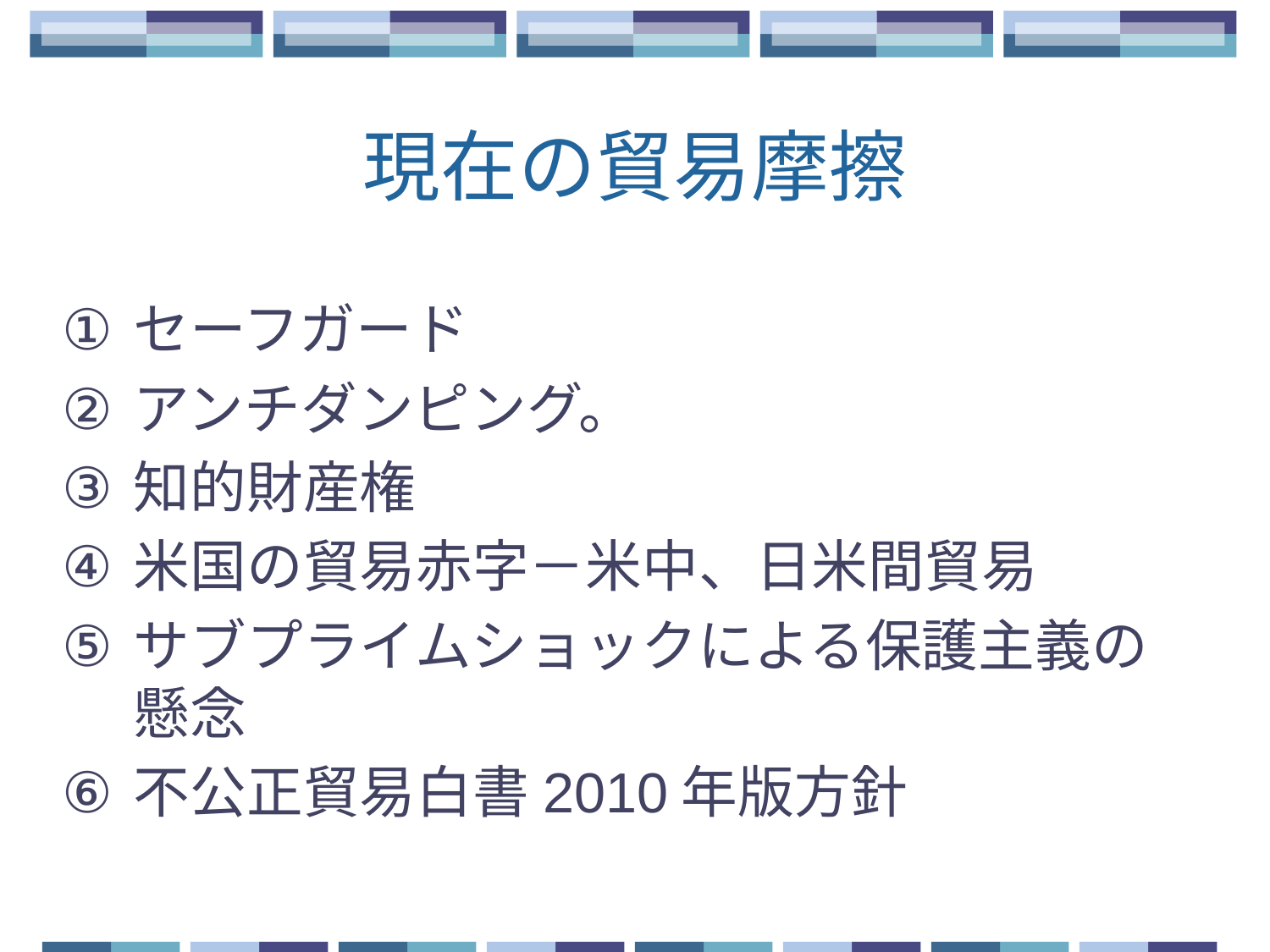

# 現在の貿易摩擦
セーフガード
アンチダンピング。
知的財産権
米国の貿易赤字－米中、日米間貿易
サブプライムショックによる保護主義の懸念
不公正貿易白書2010年版方針